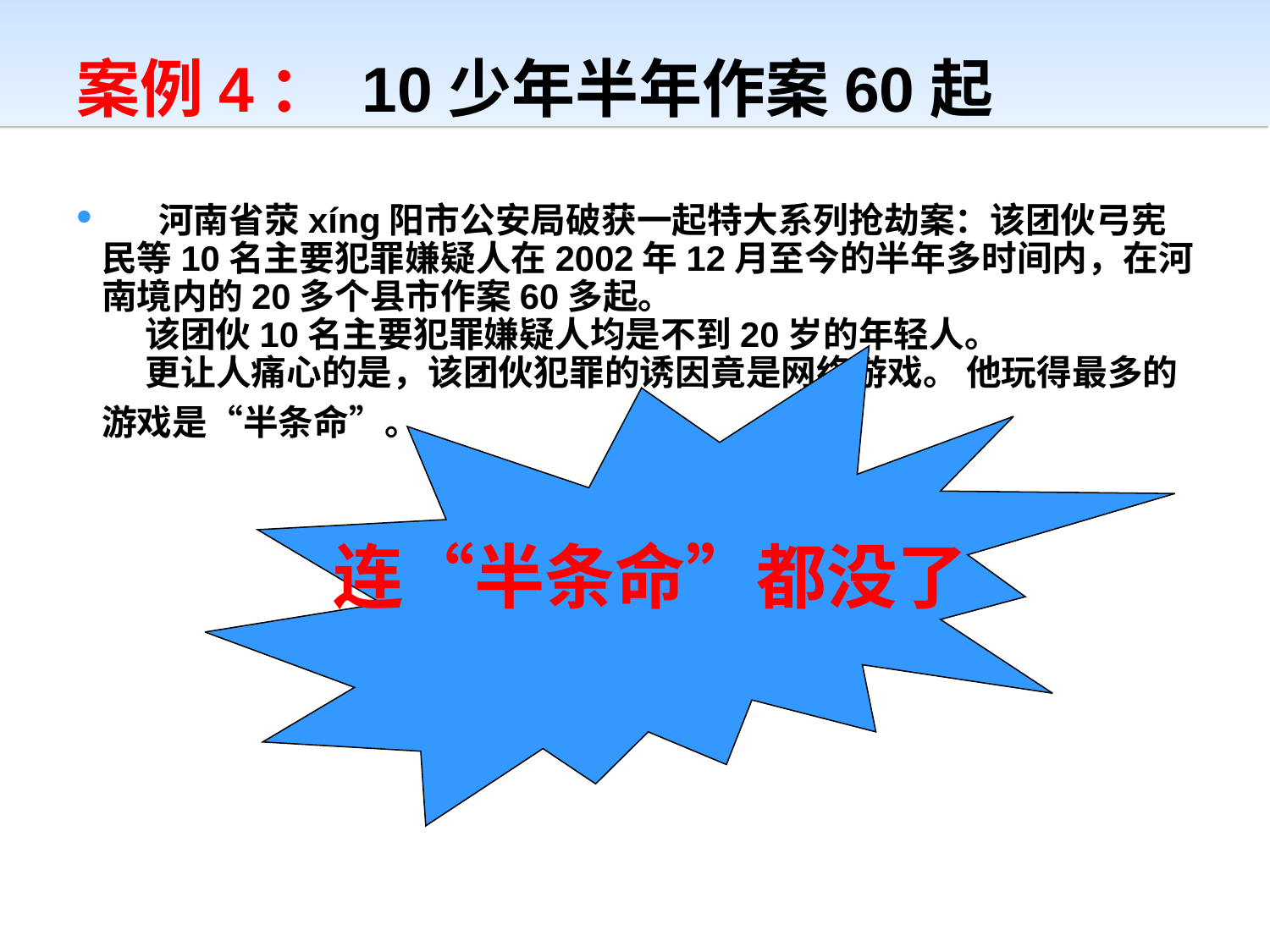

# 案例4： 10少年半年作案60起
      河南省荥xíng阳市公安局破获一起特大系列抢劫案：该团伙弓宪民等10名主要犯罪嫌疑人在2002年12月至今的半年多时间内，在河南境内的20多个县市作案60多起。 
　 该团伙10名主要犯罪嫌疑人均是不到20岁的年轻人。 
　 更让人痛心的是，该团伙犯罪的诱因竟是网络游戏。 他玩得最多的游戏是“半条命”。
连“半条命”都没了